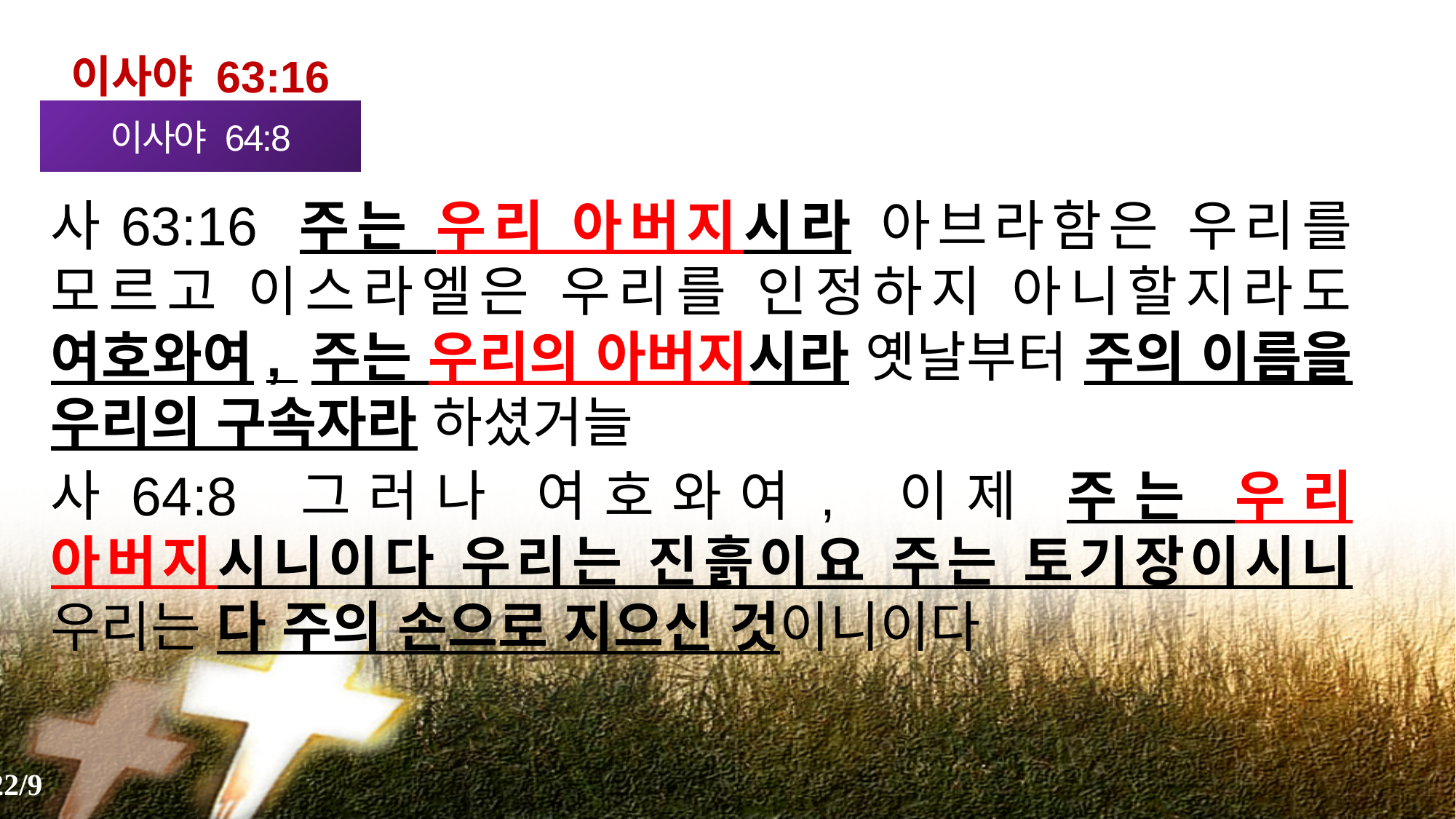

이사야 63:16

이사야 64:8
사63:16 주는 우리 아버지시라 아브라함은 우리를 모르고 이스라엘은 우리를 인정하지 아니할지라도 여호와여, 주는 우리의 아버지시라 옛날부터 주의 이름을 우리의 구속자라 하셨거늘
사64:8 그러나 여호와여, 이제 주는 우리 아버지시니이다 우리는 진흙이요 주는 토기장이시니 우리는 다 주의 손으로 지으신 것이니이다